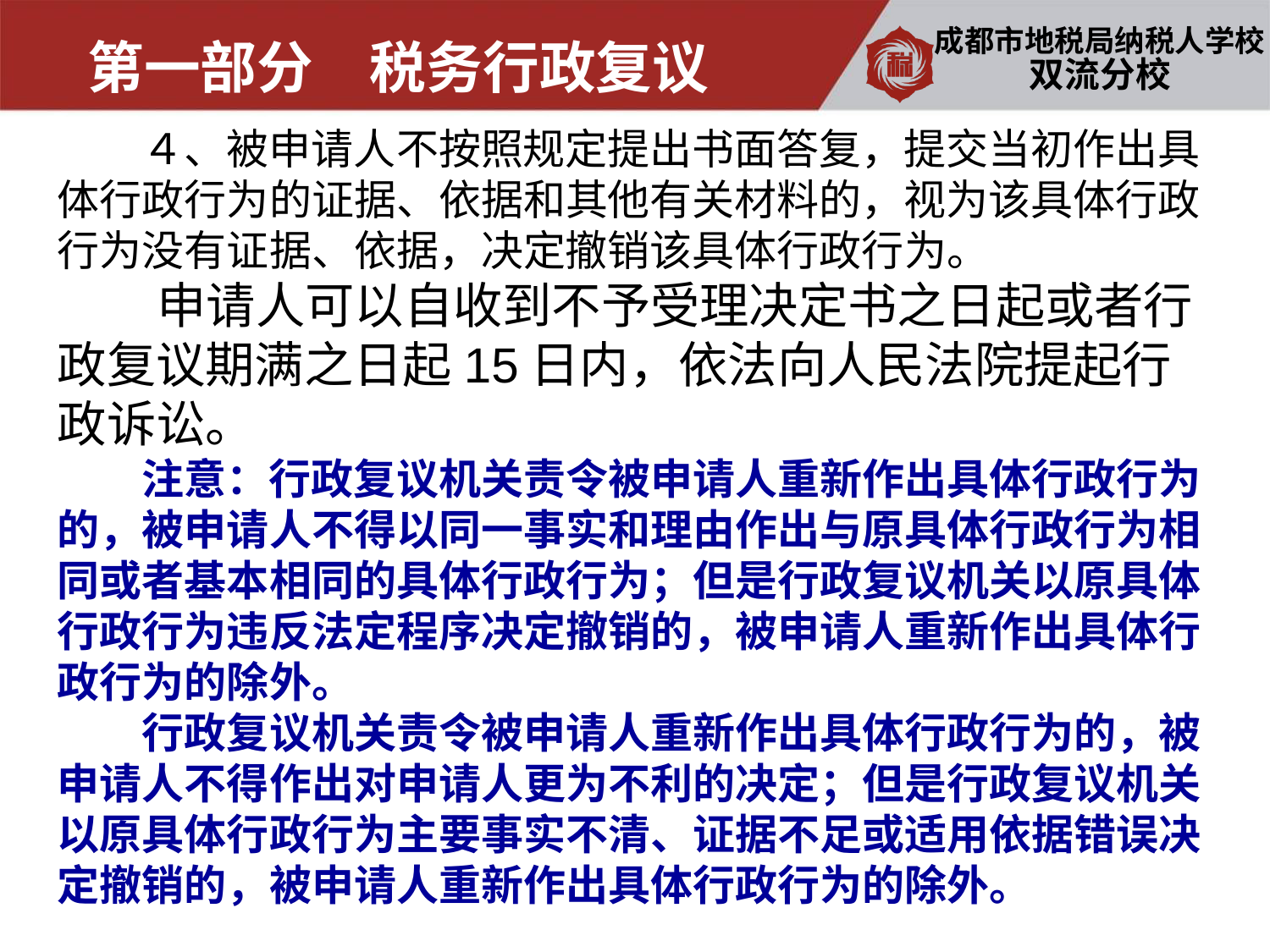

第一部分　税务行政复议
双流分校
　　４、被申请人不按照规定提出书面答复，提交当初作出具体行政行为的证据、依据和其他有关材料的，视为该具体行政行为没有证据、依据，决定撤销该具体行政行为。
        申请人可以自收到不予受理决定书之日起或者行政复议期满之日起15日内，依法向人民法院提起行政诉讼。
　　注意：行政复议机关责令被申请人重新作出具体行政行为的，被申请人不得以同一事实和理由作出与原具体行政行为相同或者基本相同的具体行政行为；但是行政复议机关以原具体行政行为违反法定程序决定撤销的，被申请人重新作出具体行政行为的除外。
　　行政复议机关责令被申请人重新作出具体行政行为的，被申请人不得作出对申请人更为不利的决定；但是行政复议机关以原具体行政行为主要事实不清、证据不足或适用依据错误决定撤销的，被申请人重新作出具体行政行为的除外。